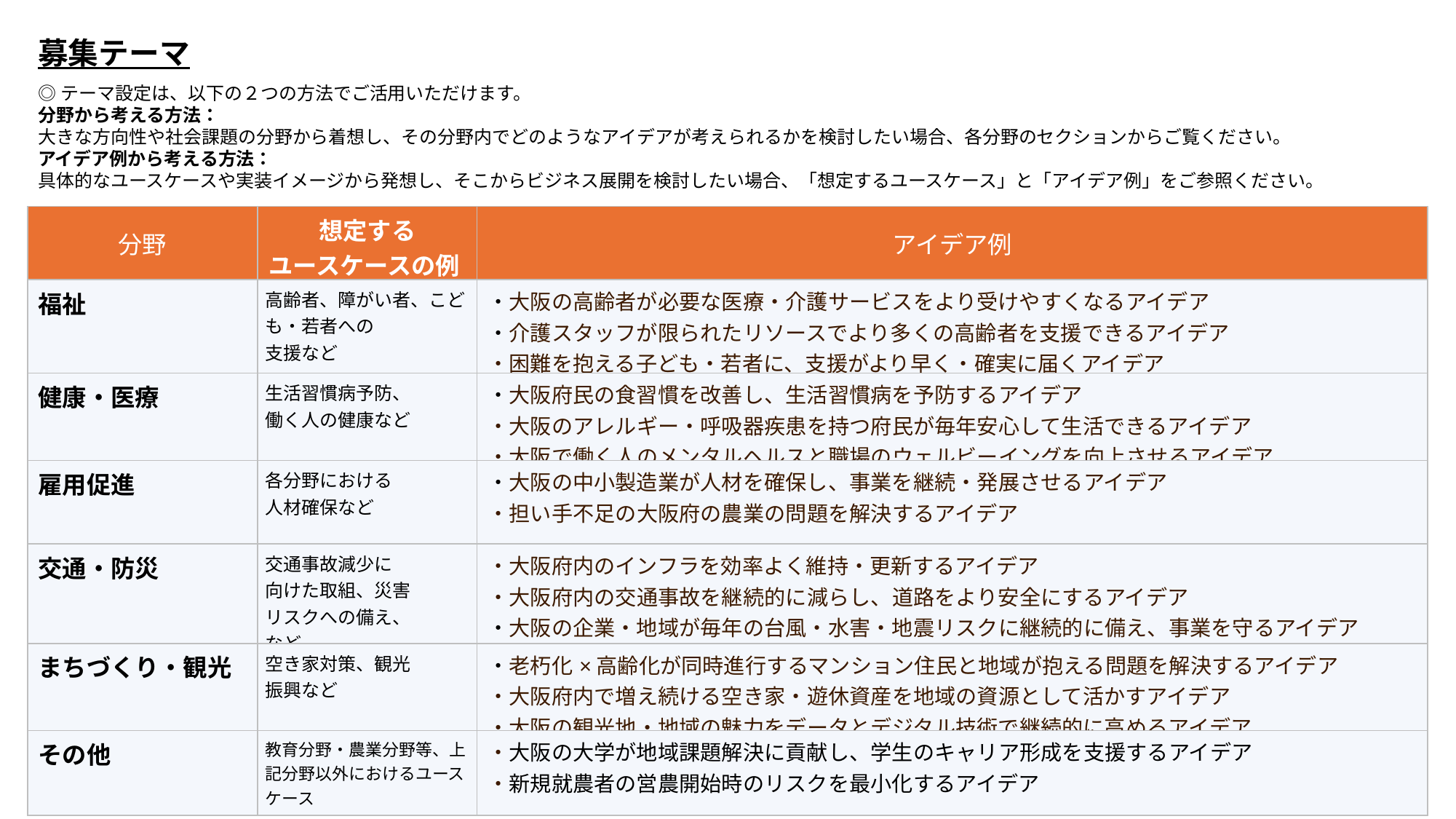

募集テーマ
◎テーマ設定は、以下の２つの方法でご活用いただけます。
分野から考える方法：
大きな方向性や社会課題の分野から着想し、その分野内でどのようなアイデアが考えられるかを検討したい場合、各分野のセクションからご覧ください。
アイデア例から考える方法：
具体的なユースケースや実装イメージから発想し、そこからビジネス展開を検討したい場合、「想定するユースケース」と「アイデア例」をご参照ください。
| 分野 | 想定する ユースケースの例 | アイデア例 |
| --- | --- | --- |
| 福祉 | 高齢者、障がい者、こども・若者への 支援など | ・大阪の高齢者が必要な医療・介護サービスをより受けやすくなるアイデア ・介護スタッフが限られたリソースでより多くの高齢者を支援できるアイデア ・困難を抱える子ども・若者に、支援がより早く・確実に届くアイデア |
| 健康・医療 | 生活習慣病予防、 働く人の健康など | ・大阪府民の食習慣を改善し、生活習慣病を予防するアイデア ・大阪のアレルギー・呼吸器疾患を持つ府民が毎年安心して生活できるアイデア ・大阪で働く人のメンタルヘルスと職場のウェルビーイングを向上させるアイデア |
| 雇用促進 | 各分野における 人材確保など | ・大阪の中小製造業が人材を確保し、事業を継続・発展させるアイデア ・担い手不足の大阪府の農業の問題を解決するアイデア |
| 交通・防災 | 交通事故減少に 向けた取組、災害 リスクへの備え、 など | ・大阪府内のインフラを効率よく維持・更新するアイデア ・大阪府内の交通事故を継続的に減らし、道路をより安全にするアイデア ・大阪の企業・地域が毎年の台風・水害・地震リスクに継続的に備え、事業を守るアイデア |
| まちづくり・観光 | 空き家対策、観光 振興など | ・老朽化×高齢化が同時進行するマンション住民と地域が抱える問題を解決するアイデア ・大阪府内で増え続ける空き家・遊休資産を地域の資源として活かすアイデア ・大阪の観光地・地域の魅力をデータとデジタル技術で継続的に高めるアイデア |
| その他 | 教育分野・農業分野等、上記分野以外におけるユースケース | ・大阪の大学が地域課題解決に貢献し、学生のキャリア形成を支援するアイデア ・新規就農者の営農開始時のリスクを最小化するアイデア |